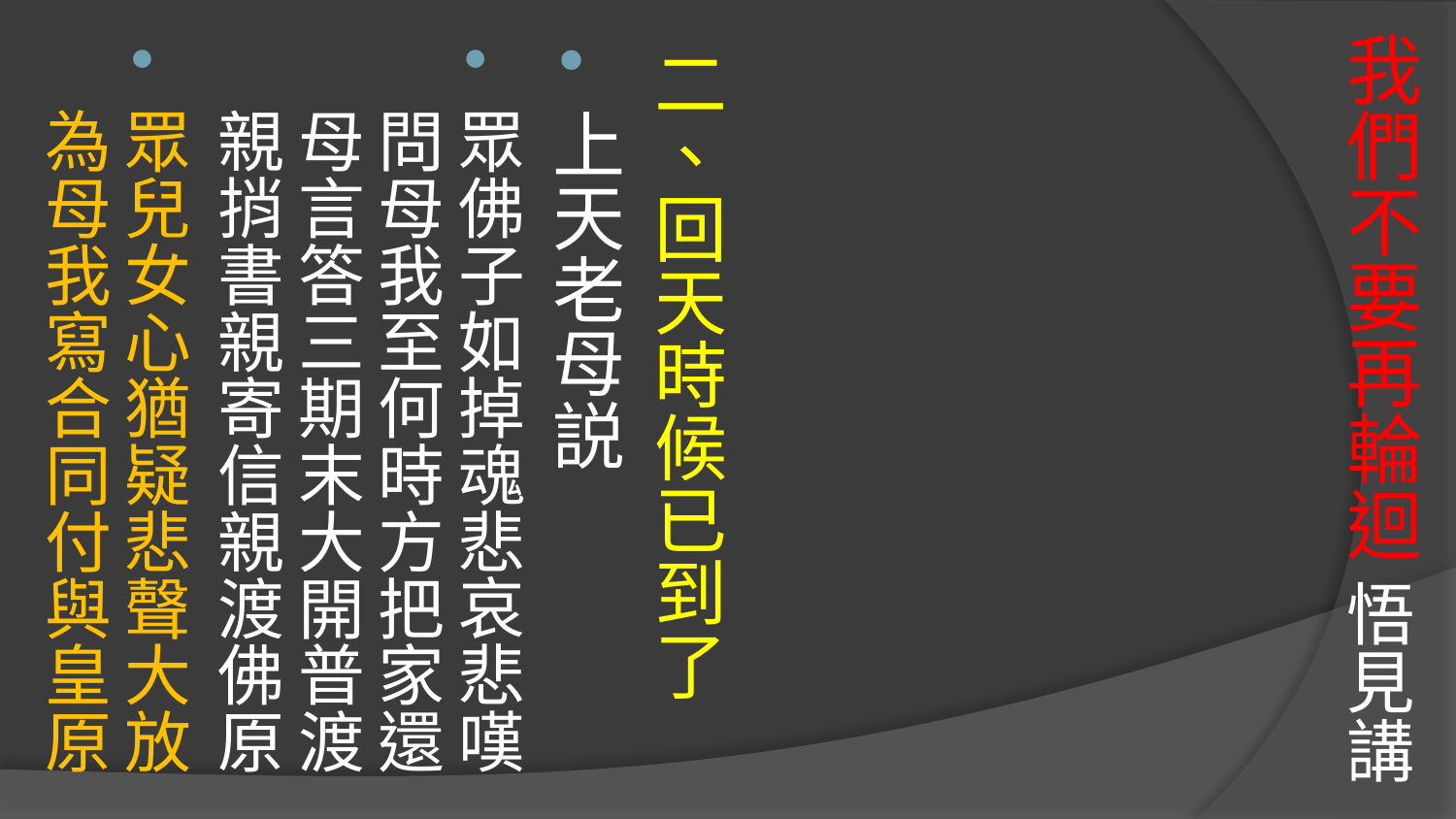

# 我們不要再輪迴 悟見講
二、回天時候已到了
上天老母説
眾佛子如掉魂悲哀悲嘆
問母我至何時方把家還
母言答三期末大開普渡
親捎書親寄信親渡佛原
眾兒女心猶疑悲聲大放
為母我寫合同付與皇原